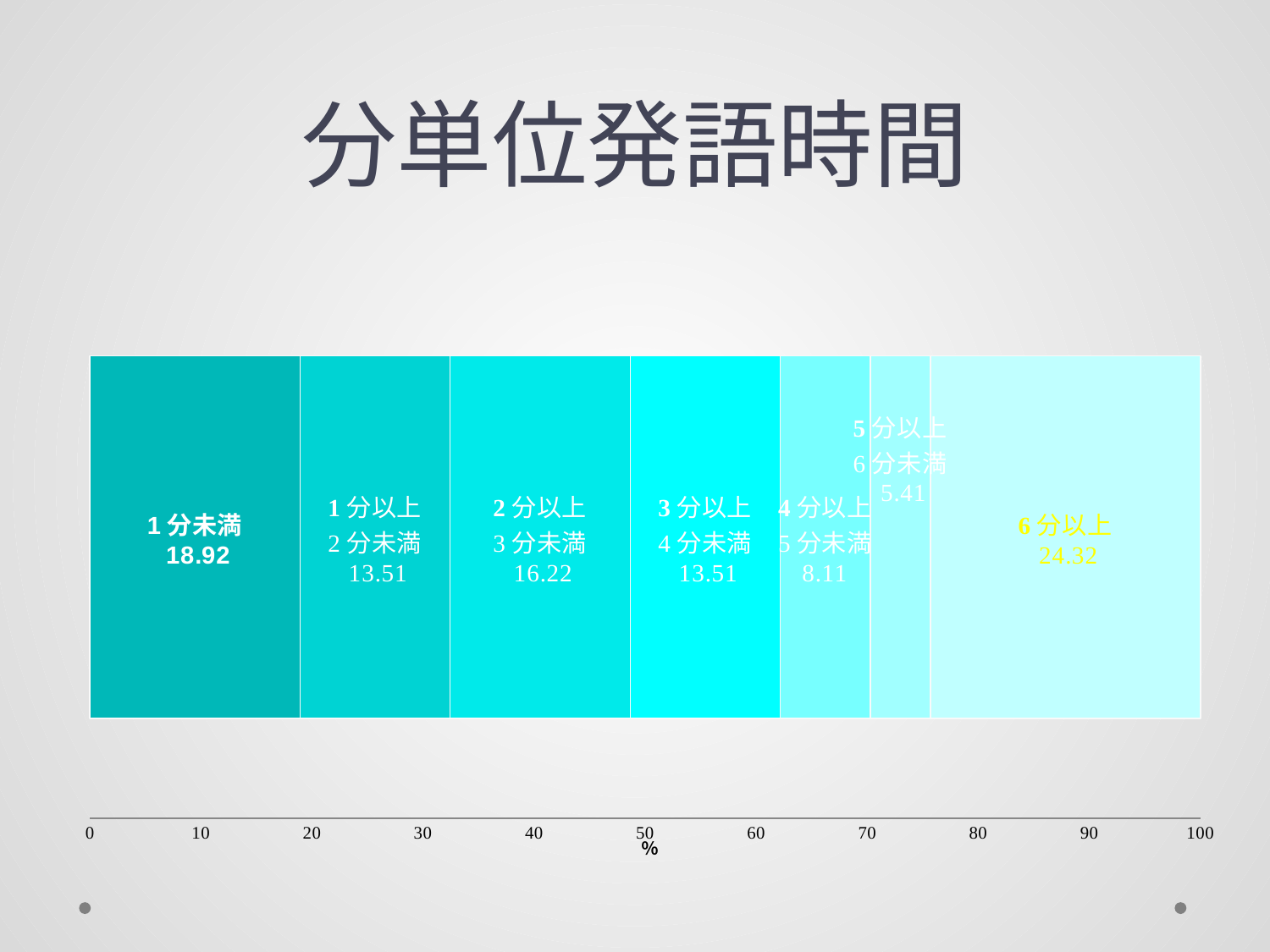

# 分単位発語時間

### Chart

| Category |  |  |  |  |  |  |  |
|---|---|---|---|---|---|---|---|